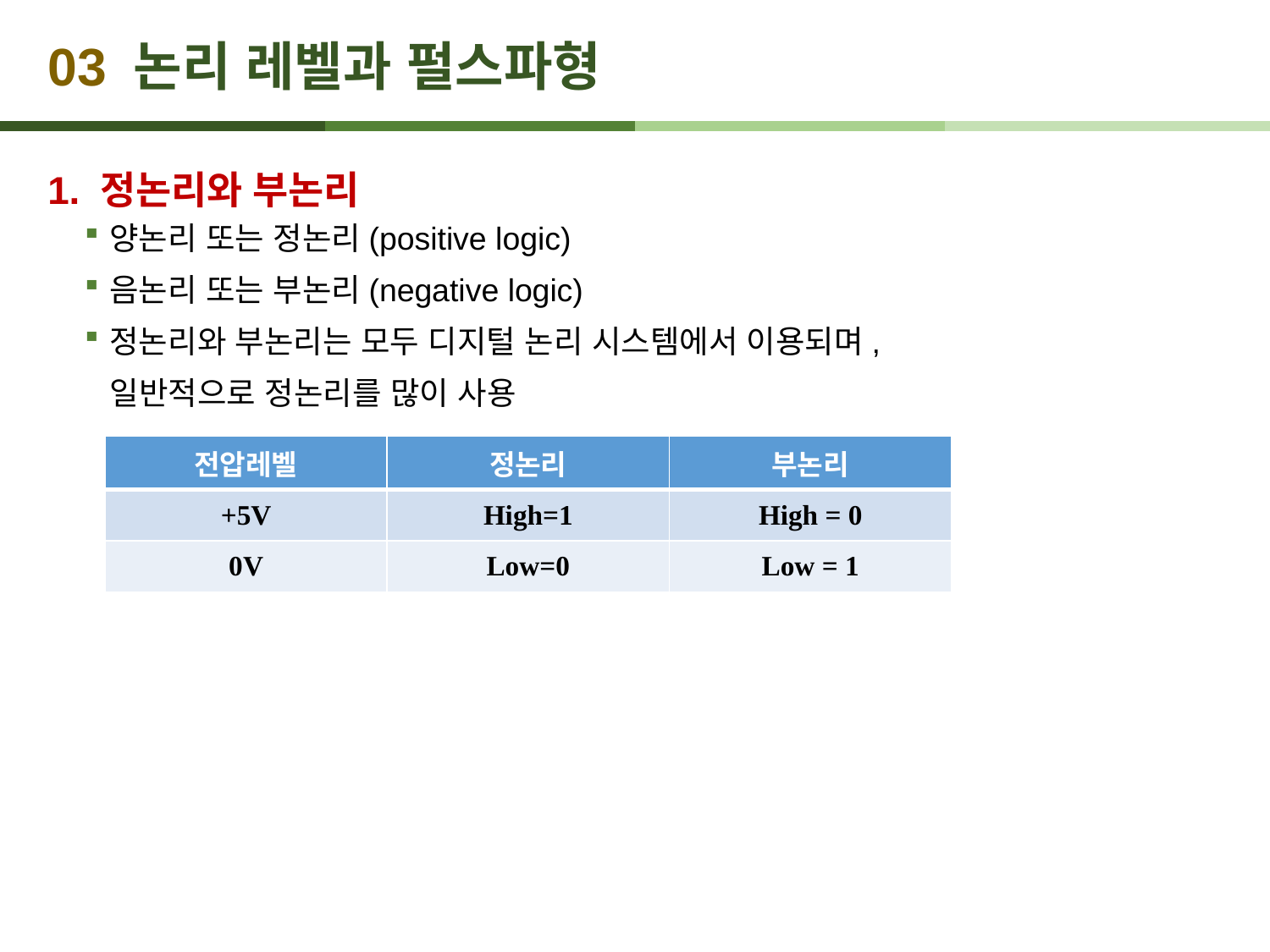

# 03 논리 레벨과 펄스파형
1. 정논리와 부논리
양논리 또는 정논리(positive logic)
음논리 또는 부논리(negative logic)
정논리와 부논리는 모두 디지털 논리 시스템에서 이용되며,
  일반적으로 정논리를 많이 사용

| 전압레벨 | 정논리 | 부논리 |
| --- | --- | --- |
| +5V | High=1 | High = 0 |
| 0V | Low=0 | Low = 1 |